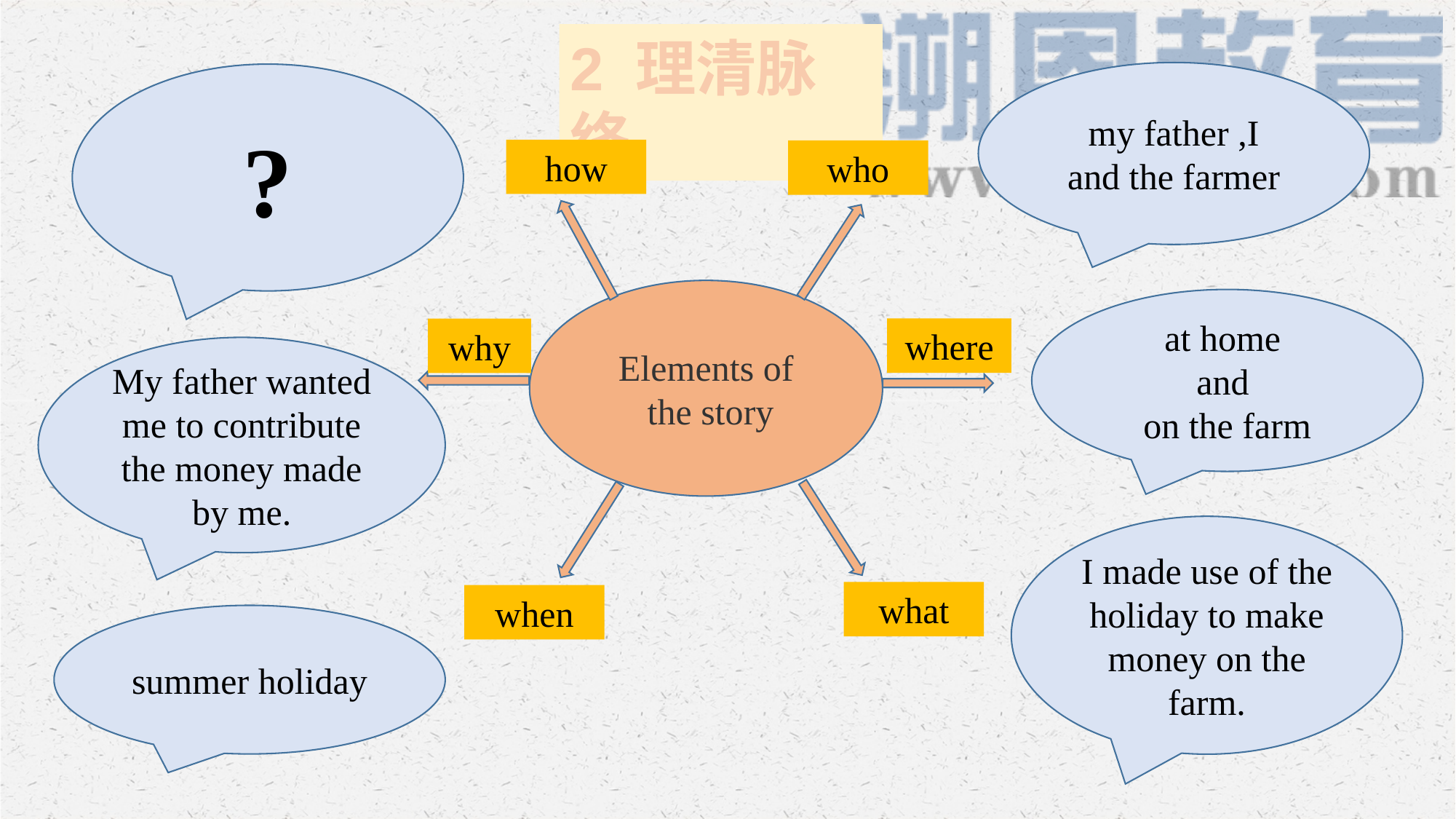

2 理清脉络

my father ,I
and the farmer

?
how
who

Elements of
 the story
at home
and
on the farm
where
why

My father wanted me to contribute the money made by me.

I made use of the holiday to make money on the farm.
what
when
summer holiday